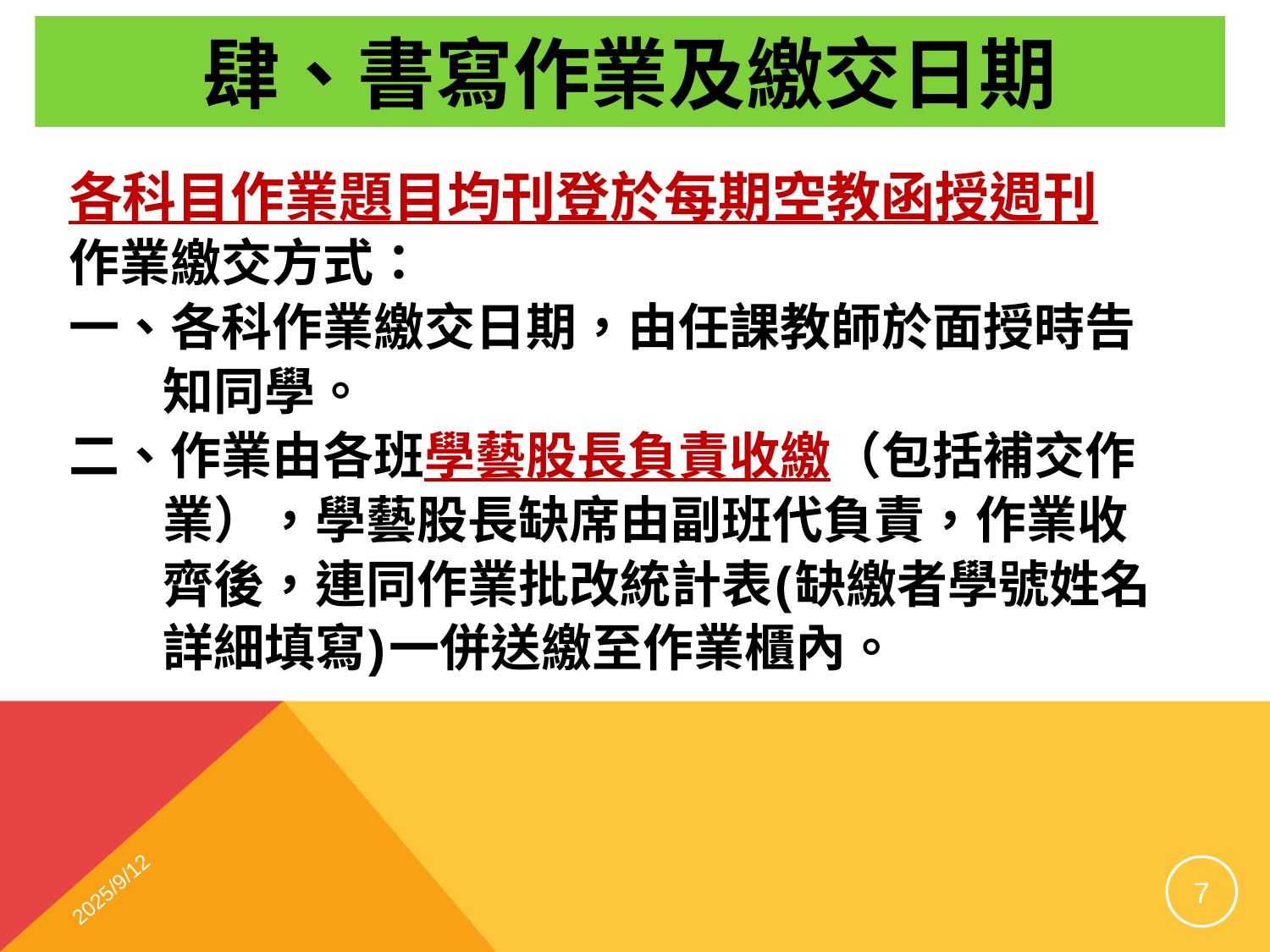

# 肆、書寫作業及繳交日期
各科目作業題目均刊登於每期空教函授週刊
作業繳交方式：
一、各科作業繳交日期，由任課教師於面授時告
        知同學。
二、作業由各班學藝股長負責收繳（包括補交作
        業），學藝股長缺席由副班代負責，作業收
        齊後，連同作業批改統計表(缺繳者學號姓名
        詳細填寫)一併送繳至作業櫃內。

2025/9/12
7